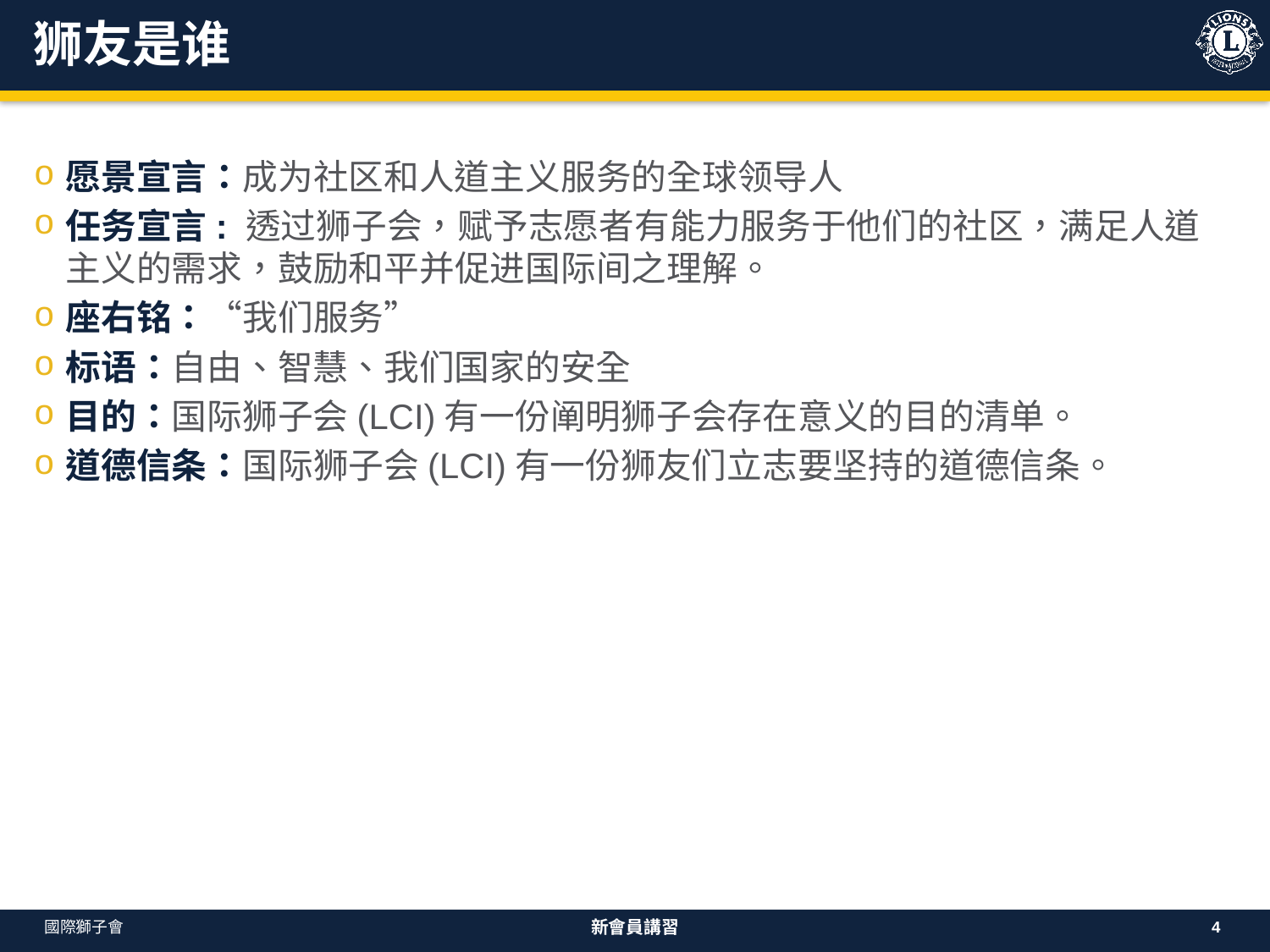

# 狮友是谁
愿景宣言：成为社区和人道主义服务的全球领导人
任务宣言: 透过狮子会，赋予志愿者有能力服务于他们的社区，满足人道主义的需求，鼓励和平并促进国际间之理解。
座右铭：“我们服务”
标语：自由、智慧、我们国家的安全
目的：国际狮子会(LCI)有一份阐明狮子会存在意义的目的清单。
道德信条：国际狮子会(LCI)有一份狮友们立志要坚持的道德信条。